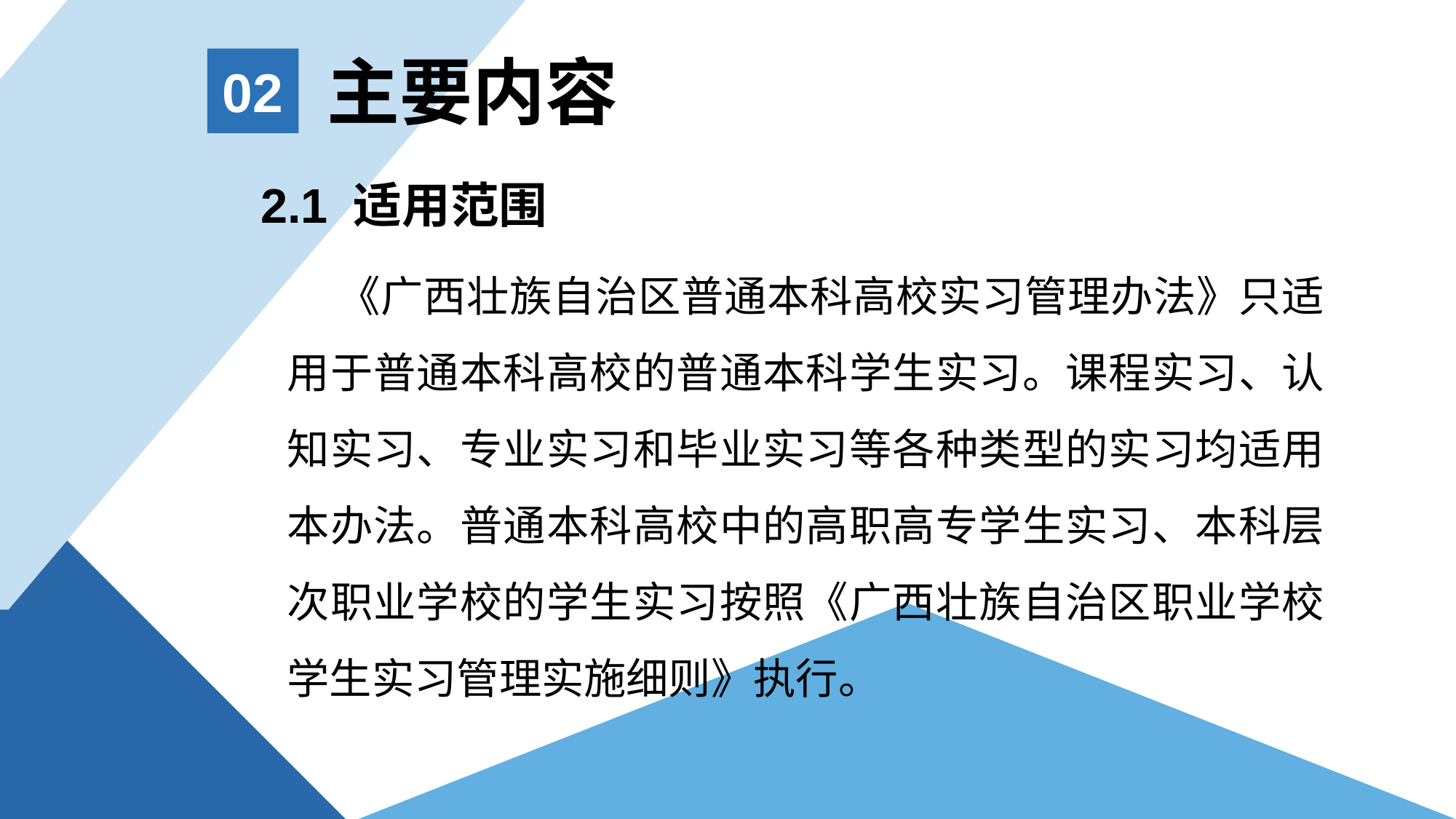

主要内容
02
  2.1 适用范围
    《广西壮族自治区普通本科高校实习管理办法》只适用于普通本科高校的普通本科学生实习。课程实习、认知实习、专业实习和毕业实习等各种类型的实习均适用本办法。普通本科高校中的高职高专学生实习、本科层次职业学校的学生实习按照《广西壮族自治区职业学校学生实习管理实施细则》执行。